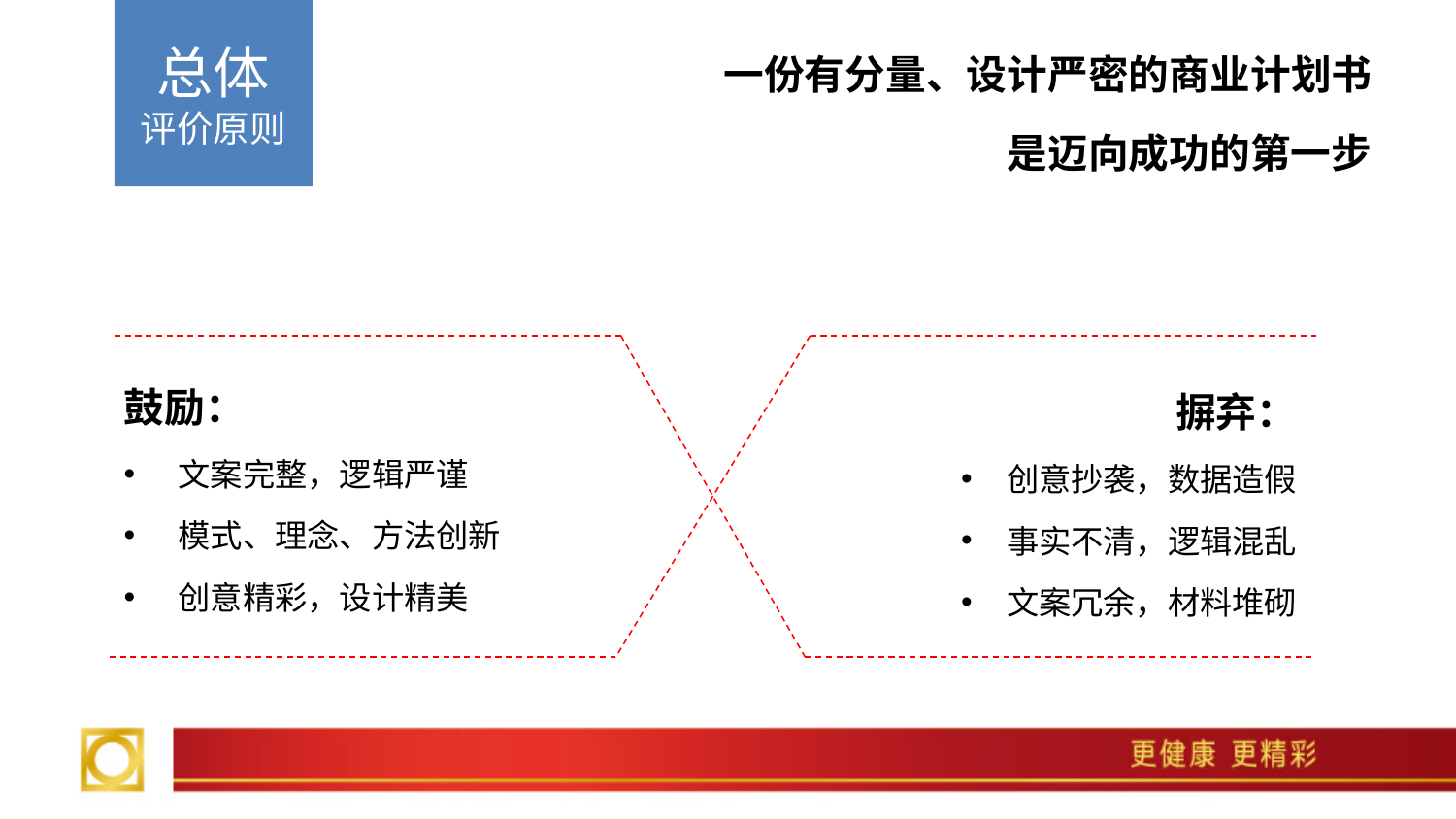

总体
评价原则
一份有分量、设计严密的商业计划书
是迈向成功的第一步
摒弃：
创意抄袭，数据造假
事实不清，逻辑混乱
文案冗余，材料堆砌
鼓励：
文案完整，逻辑严谨
模式、理念、方法创新
创意精彩，设计精美